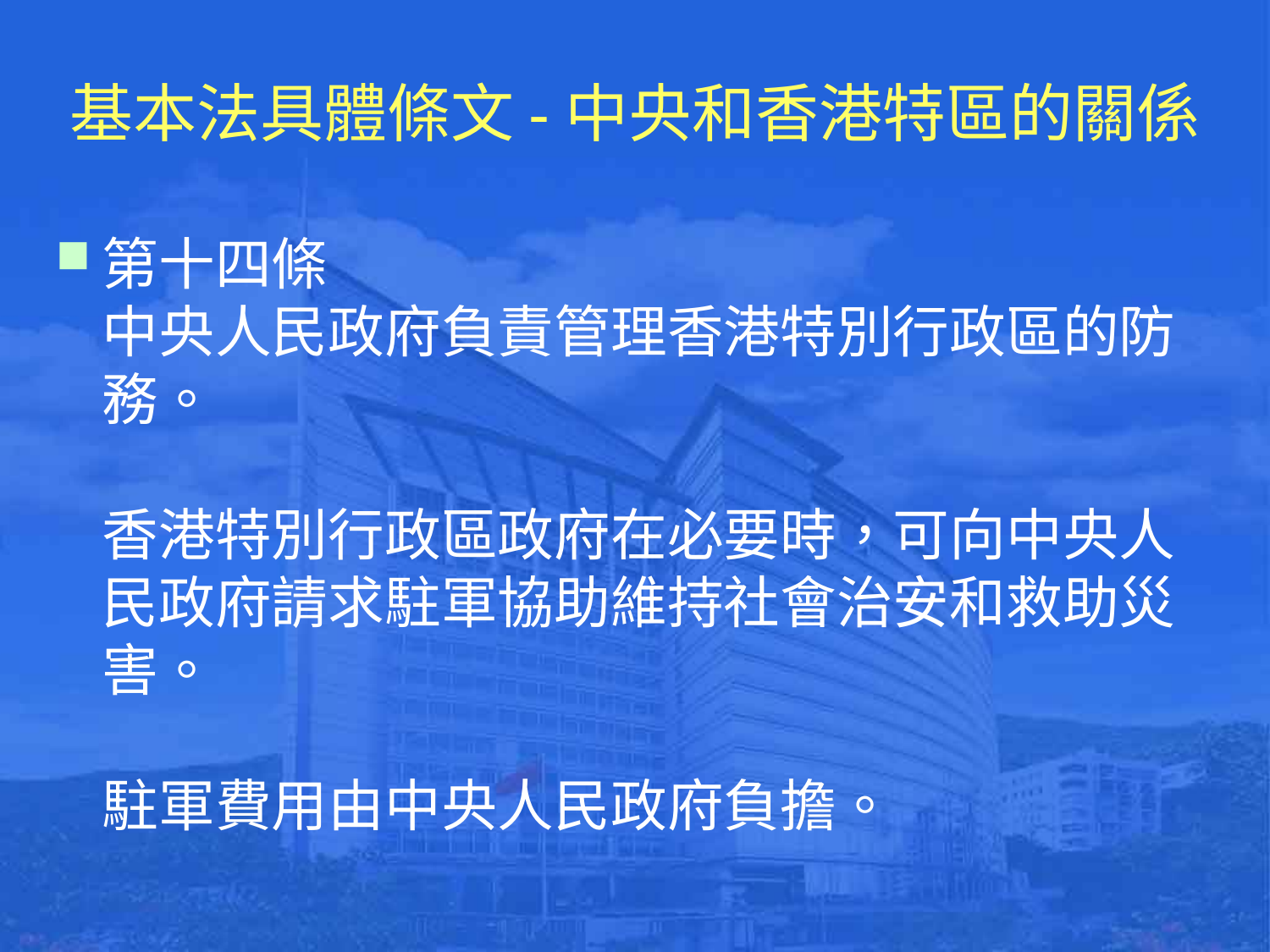

# 基本法具體條文-中央和香港特區的關係
第十四條
中央人民政府負責管理香港特別行政區的防務。
香港特別行政區政府在必要時，可向中央人民政府請求駐軍協助維持社會治安和救助災害。
駐軍費用由中央人民政府負擔。